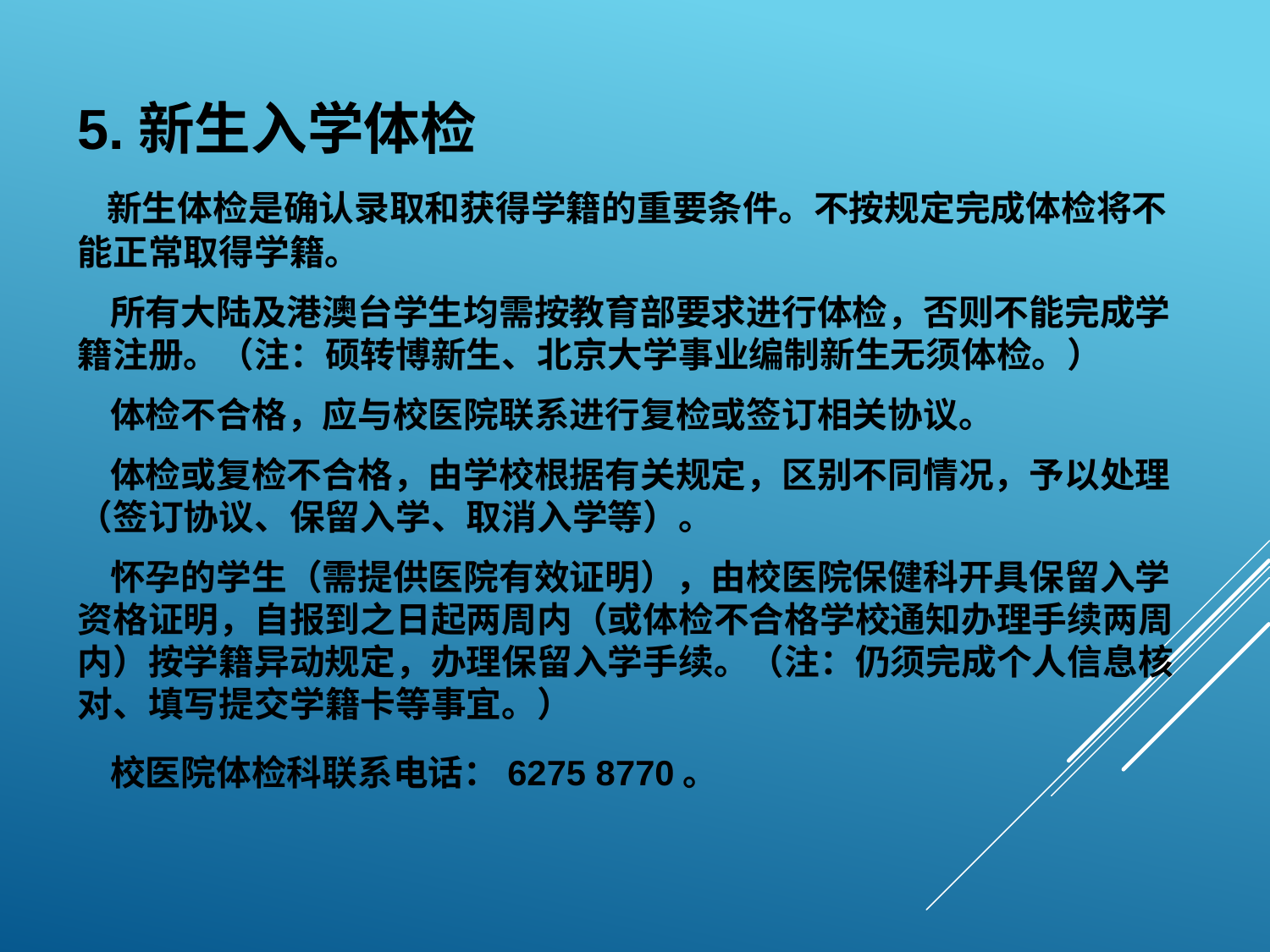

5.新生入学体检
  新生体检是确认录取和获得学籍的重要条件。不按规定完成体检将不能正常取得学籍。
   所有大陆及港澳台学生均需按教育部要求进行体检，否则不能完成学籍注册。（注：硕转博新生、北京大学事业编制新生无须体检。）
   体检不合格，应与校医院联系进行复检或签订相关协议。
   体检或复检不合格，由学校根据有关规定，区别不同情况，予以处理（签订协议、保留入学、取消入学等）。
   怀孕的学生（需提供医院有效证明），由校医院保健科开具保留入学资格证明，自报到之日起两周内（或体检不合格学校通知办理手续两周内）按学籍异动规定，办理保留入学手续。（注：仍须完成个人信息核对、填写提交学籍卡等事宜。）
   校医院体检科联系电话：6275 8770。